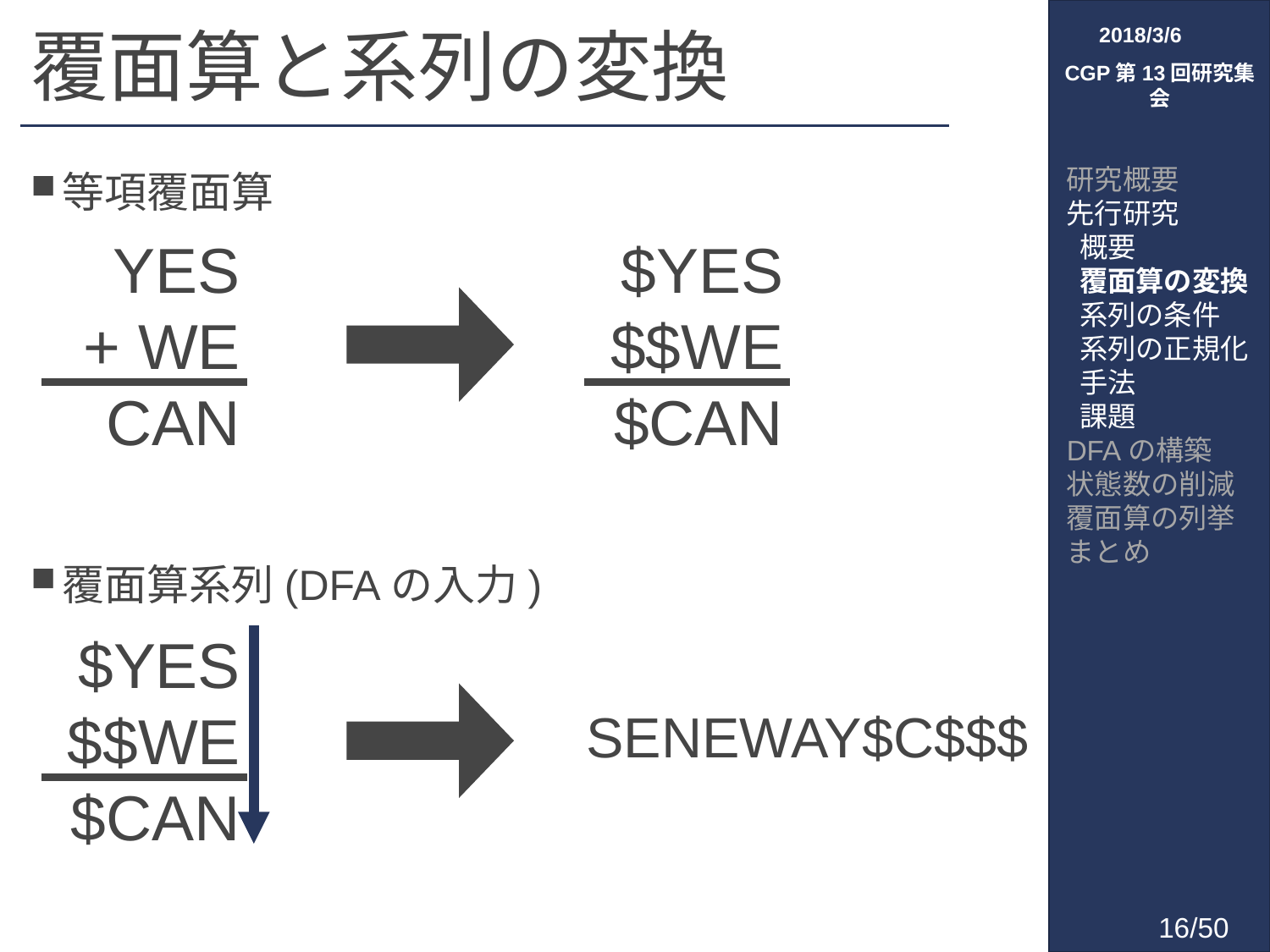

2018/3/6
# 覆面算と系列の変換
CGP第13回研究集会
等項覆面算

覆面算系列(DFAの入力)
研究概要
先行研究
 概要
 覆面算の変換
 系列の条件
 系列の正規化
 手法
 課題
DFAの構築
状態数の削減
覆面算の列挙
まとめ
YES
+ WE
CAN
$YES
 $$WE
$CAN

$YES
 $$WE
$CAN

SENEWAY$C$$$
16/50